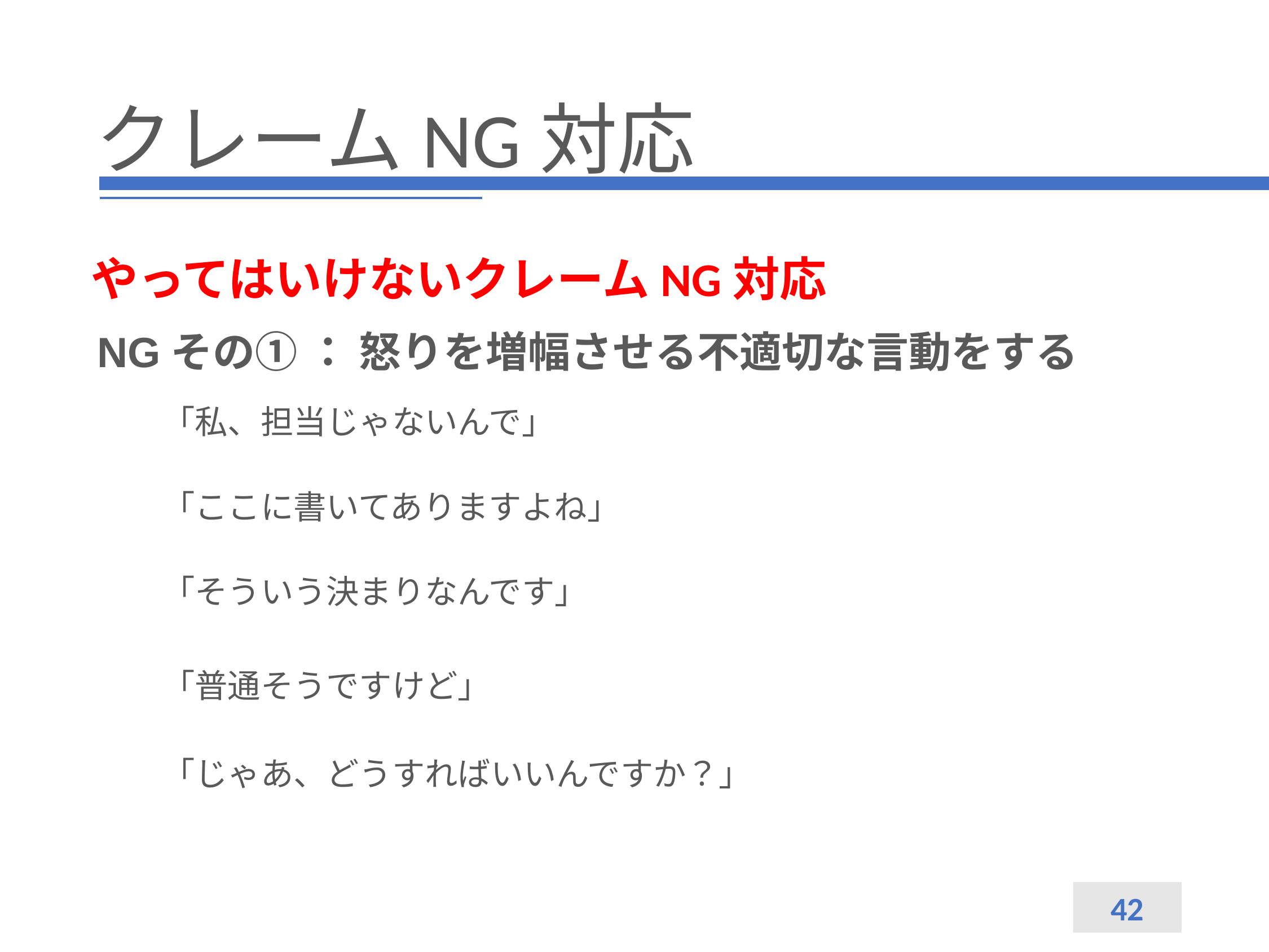

# クレームNG対応
やってはいけないクレームNG対応
NGその① ： 怒りを増幅させる不適切な言動をする
「私、担当じゃないんで」
「ここに書いてありますよね」
「そういう決まりなんです」
「普通そうですけど」
「じゃあ、どうすればいいんですか？」
42